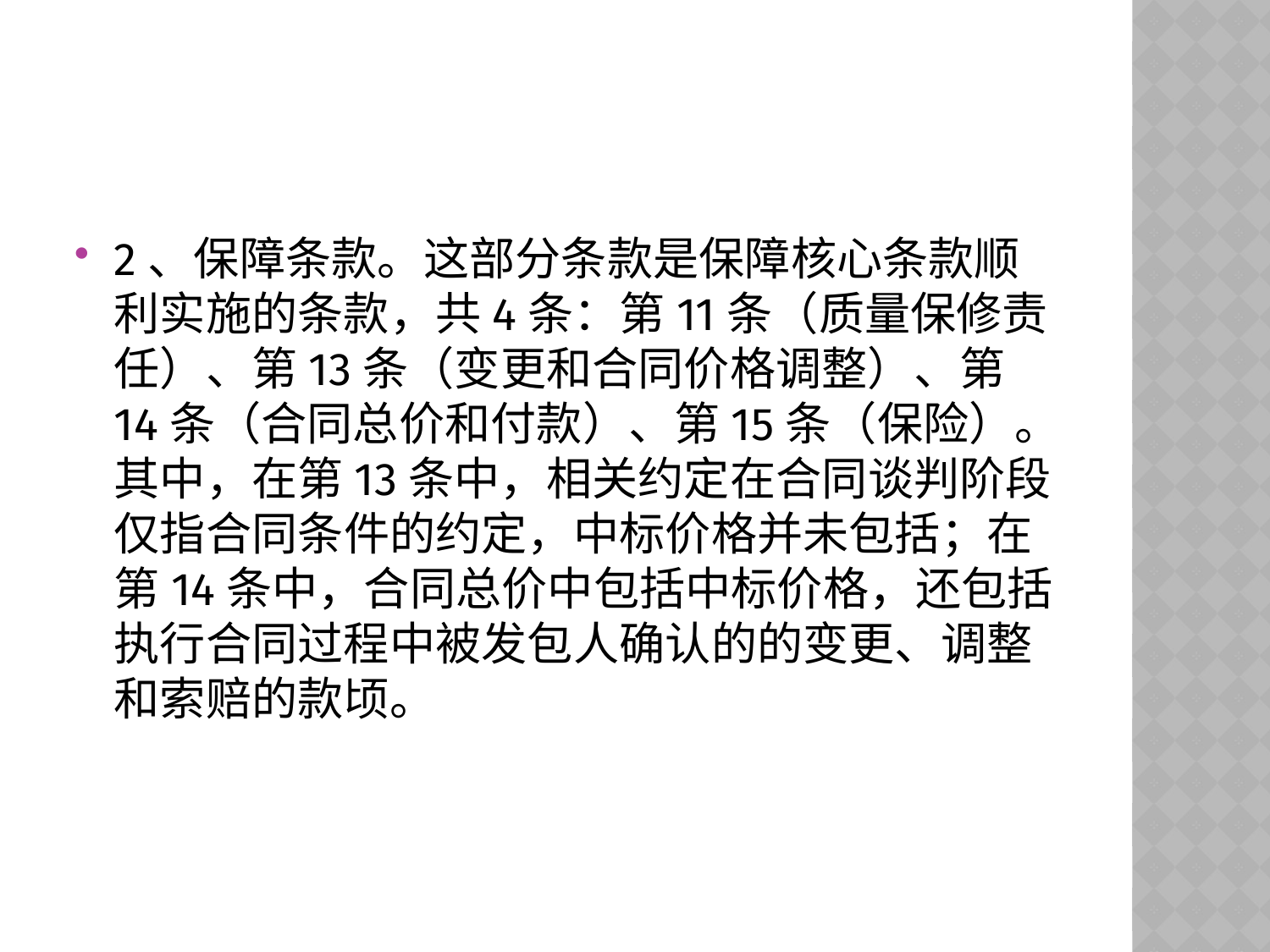

#
2、保障条款。这部分条款是保障核心条款顺利实施的条款，共4条：第11条（质量保修责任）、第13条（变更和合同价格调整）、第14条（合同总价和付款）、第15条（保险）。其中，在第13条中，相关约定在合同谈判阶段仅指合同条件的约定，中标价格并未包括；在第14条中，合同总价中包括中标价格，还包括执行合同过程中被发包人确认的的变更、调整和索赔的款顷。